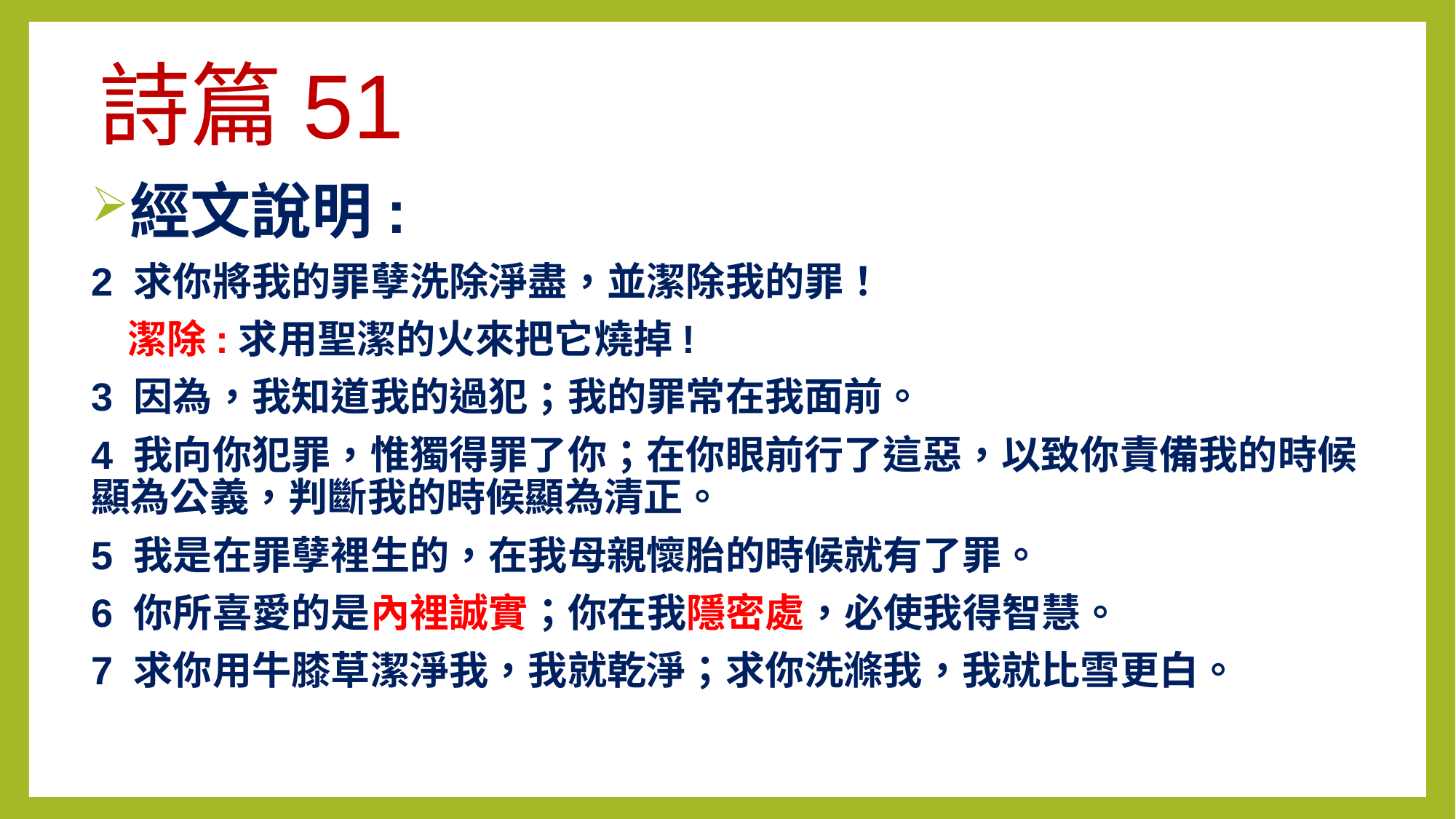

# 詩篇51
經文說明:
2 求你將我的罪孽洗除淨盡，並潔除我的罪！
   潔除:求用聖潔的火來把它燒掉!
3 因為，我知道我的過犯；我的罪常在我面前。
4 我向你犯罪，惟獨得罪了你；在你眼前行了這惡，以致你責備我的時候顯為公義，判斷我的時候顯為清正。
5 我是在罪孽裡生的，在我母親懷胎的時候就有了罪。
6 你所喜愛的是內裡誠實；你在我隱密處，必使我得智慧。
7 求你用牛膝草潔淨我，我就乾淨；求你洗滌我，我就比雪更白。